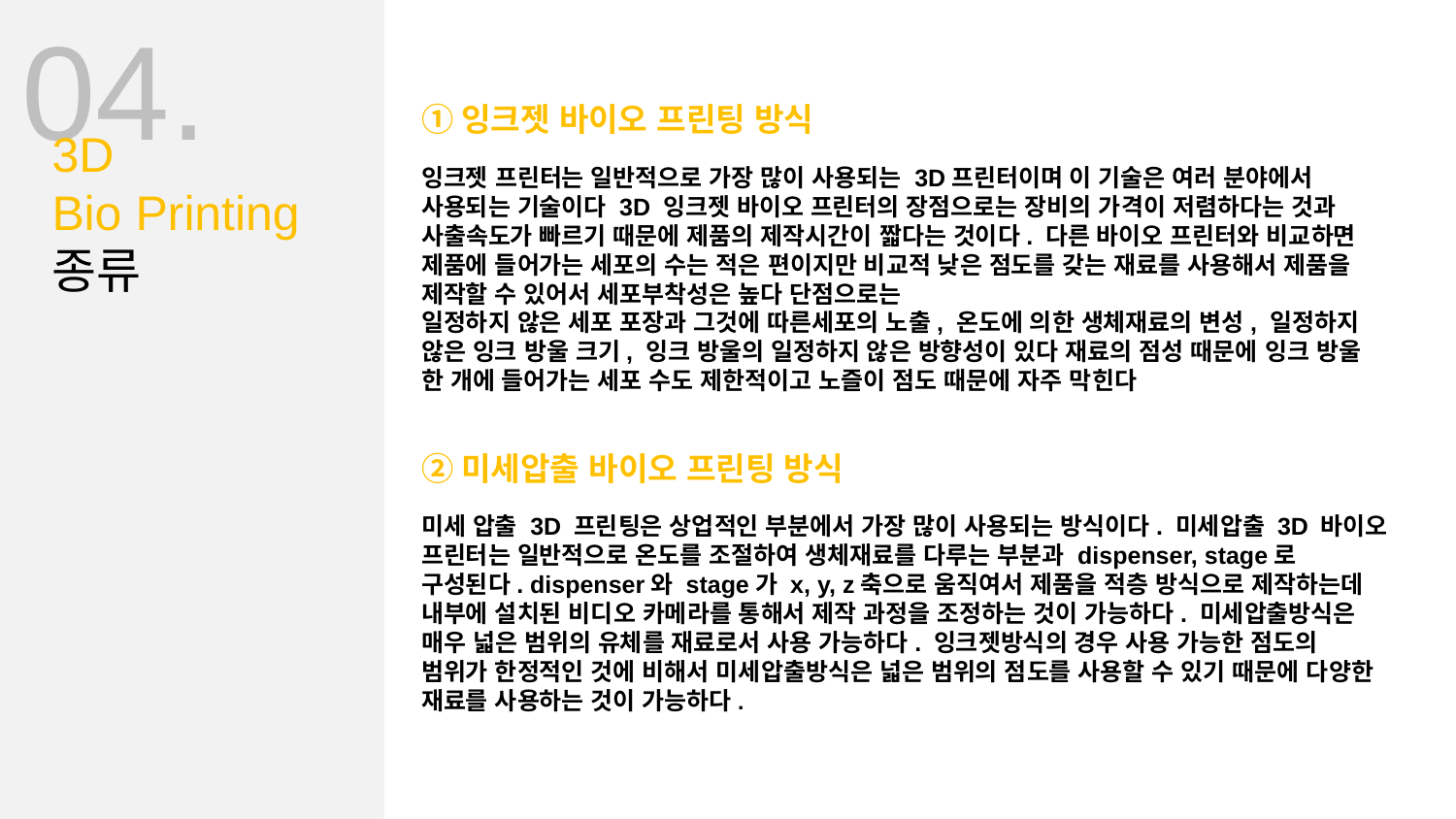

04.
①잉크젯 바이오 프린팅 방식

잉크젯 프린터는 일반적으로 가장 많이 사용되는 3D프린터이며 이 기술은 여러 분야에서 사용되는 기술이다 3D 잉크젯 바이오 프린터의 장점으로는 장비의 가격이 저렴하다는 것과 사출속도가 빠르기 때문에 제품의 제작시간이 짧다는 것이다. 다른 바이오 프린터와 비교하면 제품에 들어가는 세포의 수는 적은 편이지만 비교적 낮은 점도를 갖는 재료를 사용해서 제품을 제작할 수 있어서 세포부착성은 높다 단점으로는
일정하지 않은 세포 포장과 그것에 따른세포의 노출, 온도에 의한 생체재료의 변성, 일정하지 않은 잉크 방울 크기, 잉크 방울의 일정하지 않은 방향성이 있다 재료의 점성 때문에 잉크 방울 한 개에 들어가는 세포 수도 제한적이고 노즐이 점도 때문에 자주 막힌다

②미세압출 바이오 프린팅 방식

미세 압출 3D 프린팅은 상업적인 부분에서 가장 많이 사용되는 방식이다. 미세압출 3D 바이오 프린터는 일반적으로 온도를 조절하여 생체재료를 다루는 부분과 dispenser, stage로 구성된다. dispenser와 stage가 x, y, z축으로 움직여서 제품을 적층 방식으로 제작하는데 내부에 설치된 비디오 카메라를 통해서 제작 과정을 조정하는 것이 가능하다. 미세압출방식은 매우 넓은 범위의 유체를 재료로서 사용 가능하다. 잉크젯방식의 경우 사용 가능한 점도의 범위가 한정적인 것에 비해서 미세압출방식은 넓은 범위의 점도를 사용할 수 있기 때문에 다양한 재료를 사용하는 것이 가능하다.
3D
Bio Printing
종류